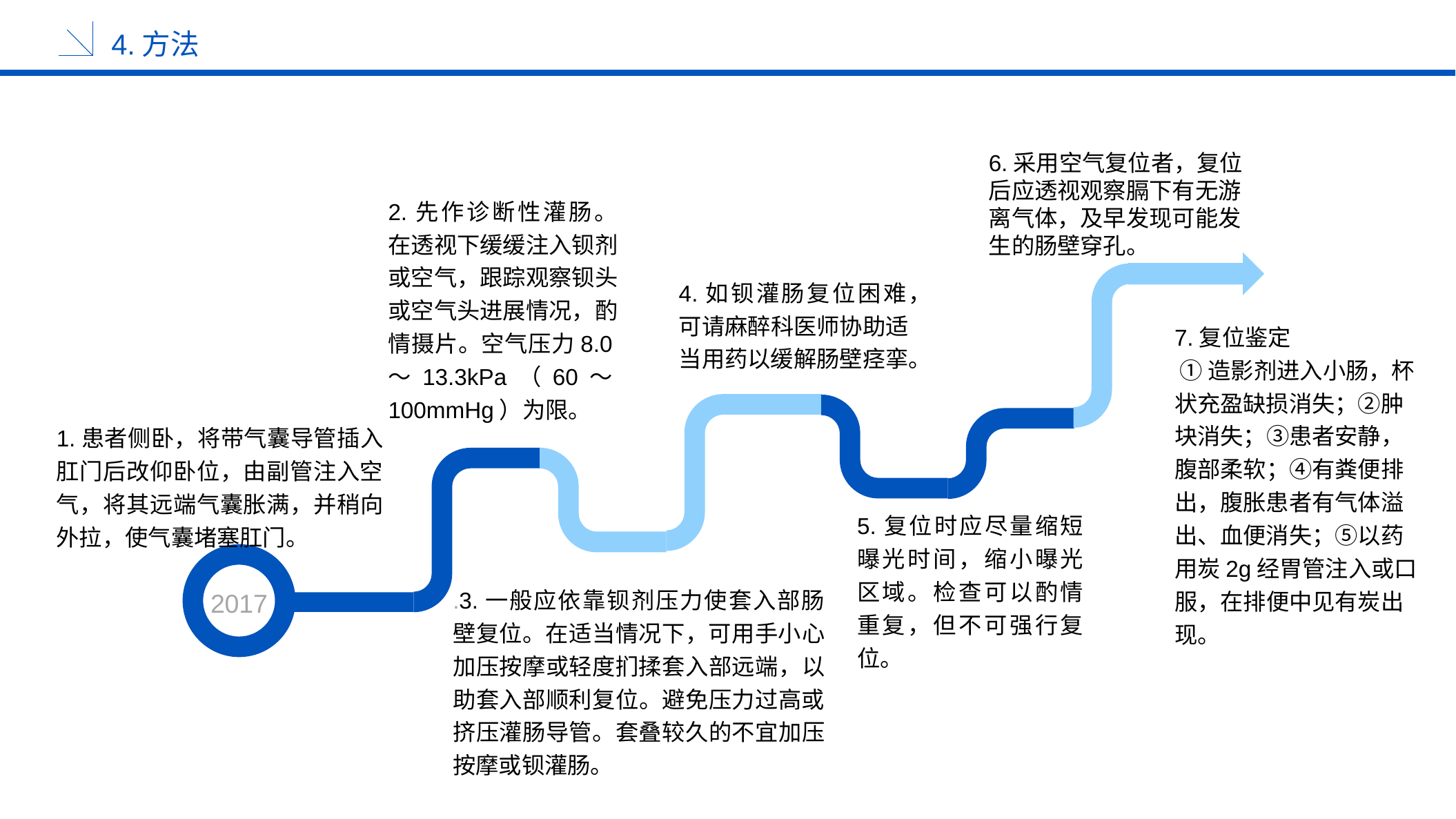

4.方法
6.采用空气复位者，复位后应透视观察膈下有无游离气体，及早发现可能发生的肠壁穿孔。
2.先作诊断性灌肠。在透视下缓缓注入钡剂或空气，跟踪观察钡头或空气头进展情况，酌情摄片。空气压力8.0～13.3kPa（60～100mmHg）为限。

4.如钡灌肠复位困难，可请麻醉科医师协助适当用药以缓解肠壁痉挛。

7.复位鉴定
 ①造影剂进入小肠，杯状充盈缺损消失；②肿块消失；③患者安静，腹部柔软；④有粪便排出，腹胀患者有气体溢出、血便消失；⑤以药用炭2g经胃管注入或口服，在排便中见有炭出现。

1.患者侧卧，将带气囊导管插入肛门后改仰卧位，由副管注入空气，将其远端气囊胀满，并稍向外拉，使气囊堵塞肛门。

5.复位时应尽量缩短曝光时间，缩小曝光区域。检查可以酌情重复，但不可强行复位。

.3.一般应依靠钡剂压力使套入部肠壁复位。在适当情况下，可用手小心加压按摩或轻度扪揉套入部远端，以助套入部顺利复位。避免压力过高或挤压灌肠导管。套叠较久的不宜加压按摩或钡灌肠。

2017